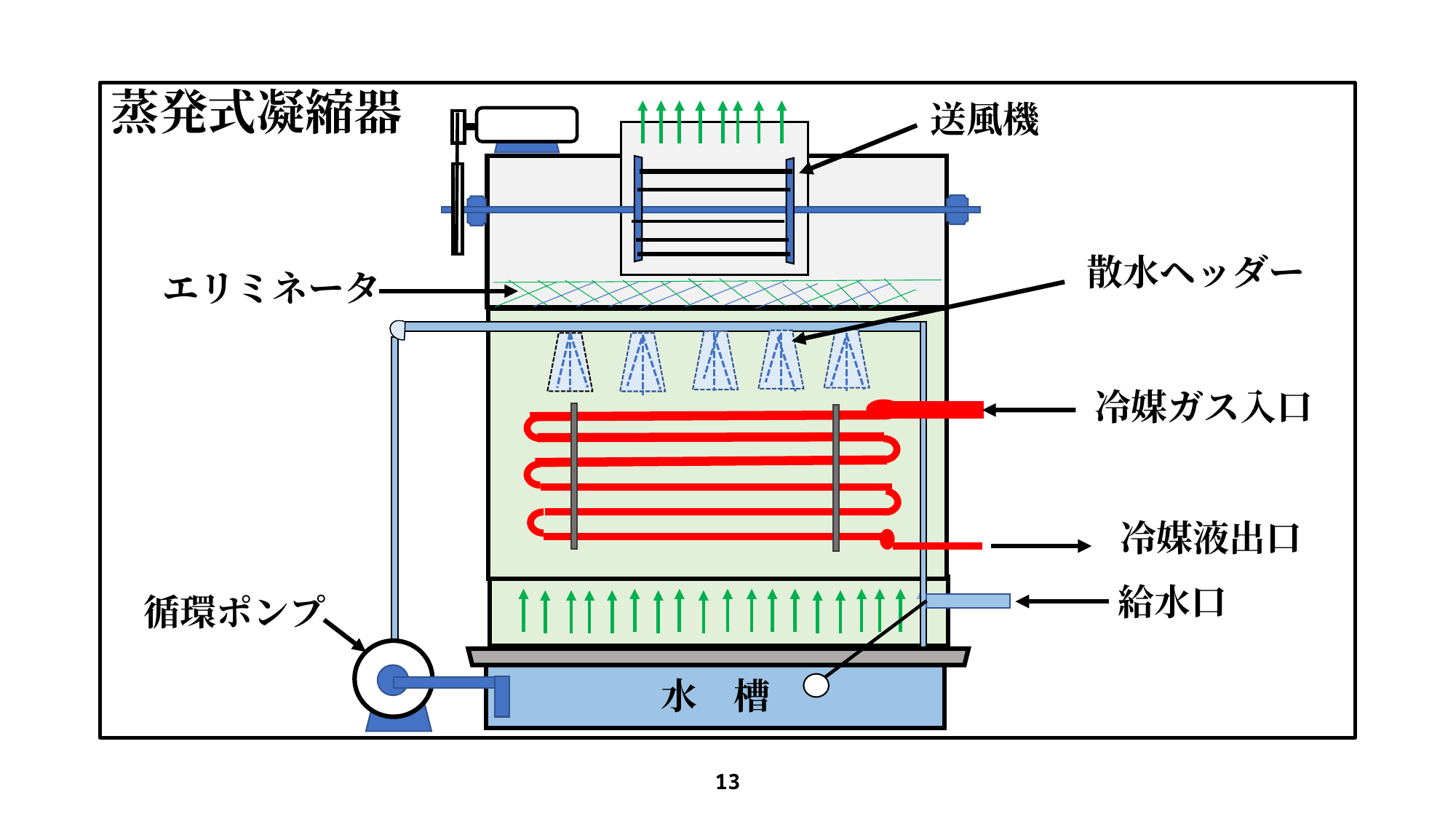

送風機
蒸発式凝縮器

散水ヘッダー
エリミネータ

冷媒ガス入口

冷媒液出口

給水口
循環ポンプ

水　槽

13